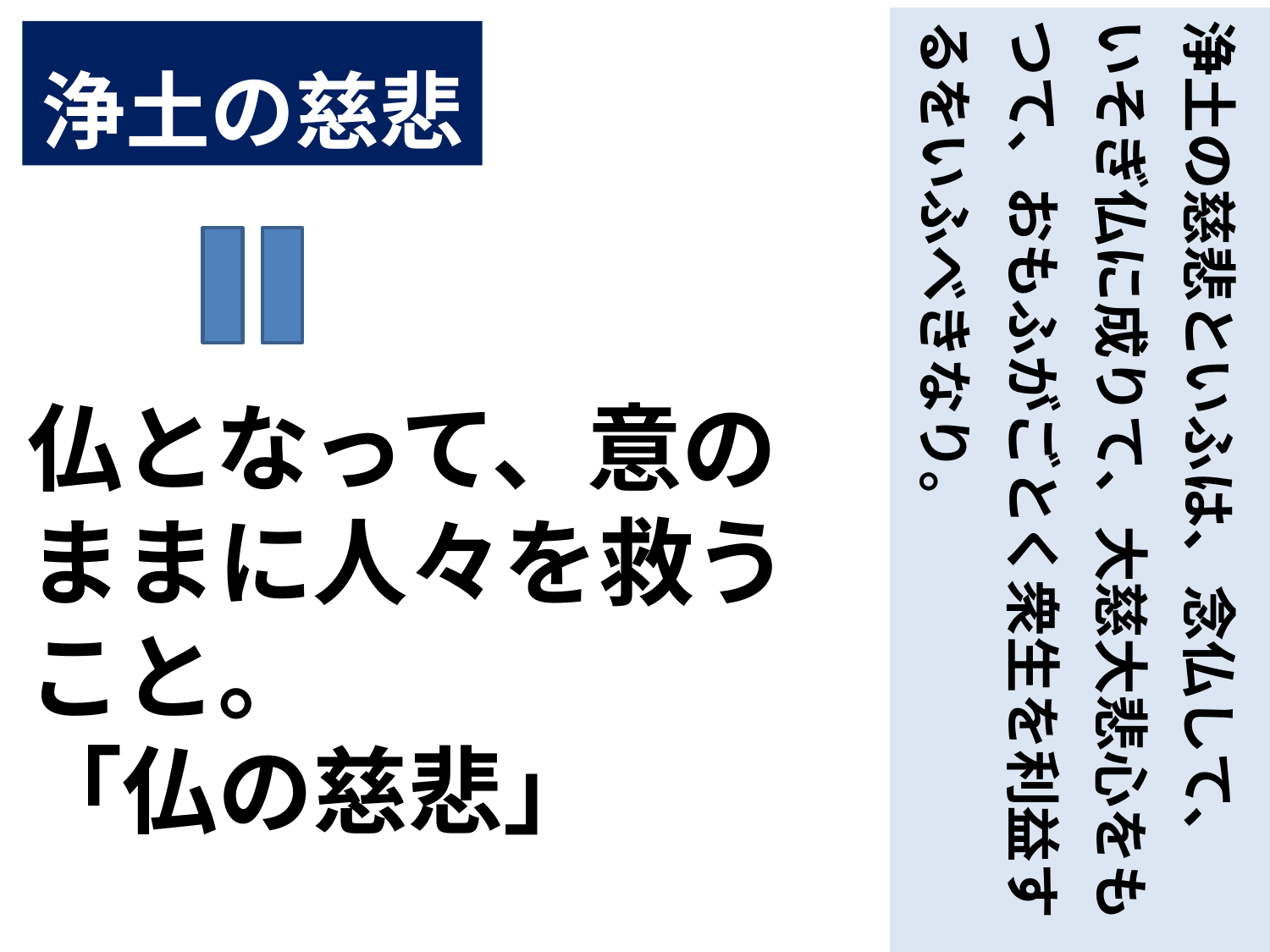

浄土の慈悲といふは、念仏して、
いそぎ仏に成りて、大慈大悲心をもつて、おもふがごとく衆生を利益するをいふべきなり。
浄土の慈悲

仏となって、意のままに人々を救うこと。
「仏の慈悲」